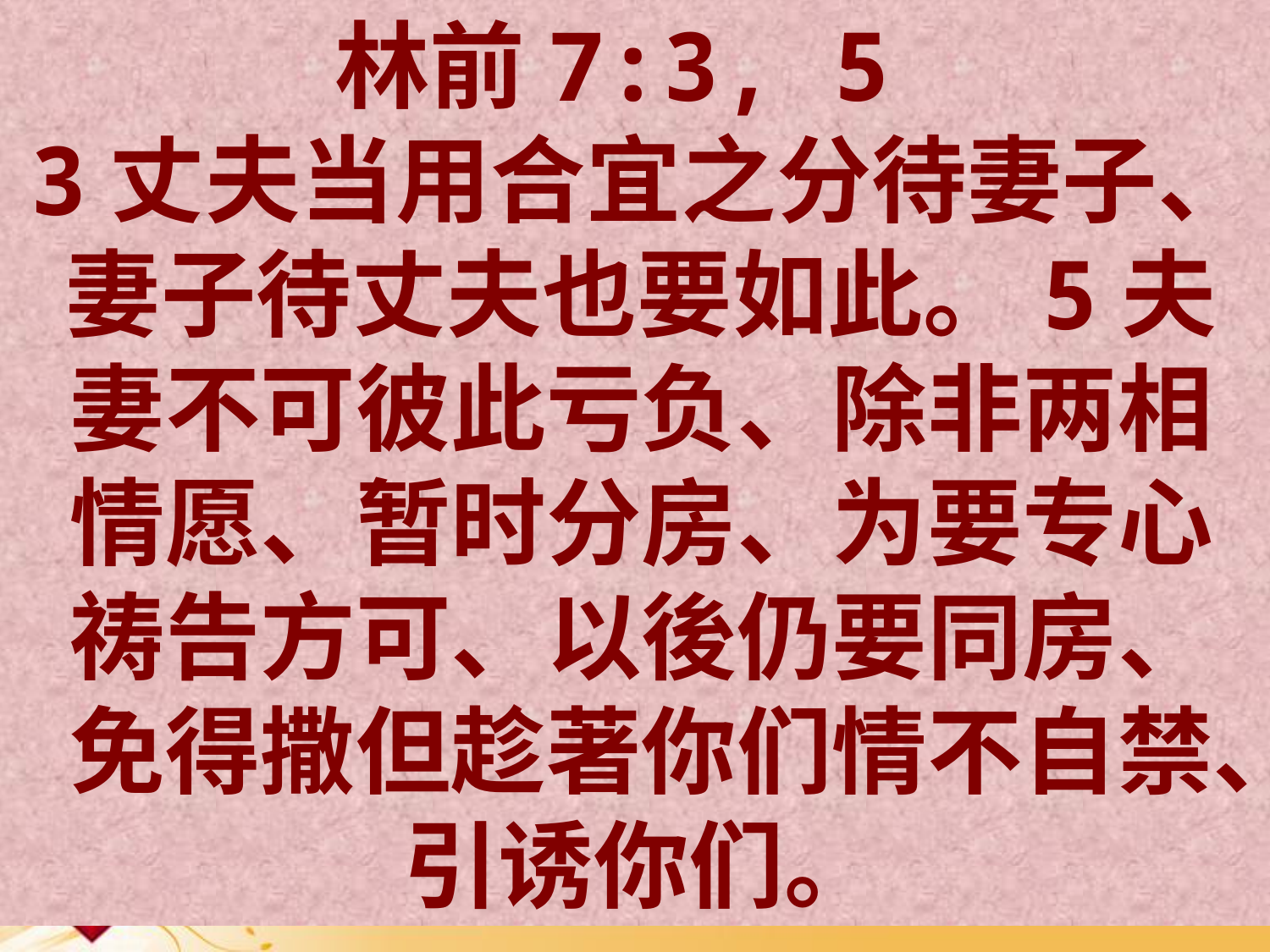

林前7:3, 5
3丈夫当用合宜之分待妻子、妻子待丈夫也要如此。5夫妻不可彼此亏负、除非两相情愿、暂时分房、为要专心祷告方可、以後仍要同房、免得撒但趁著你们情不自禁、引诱你们。